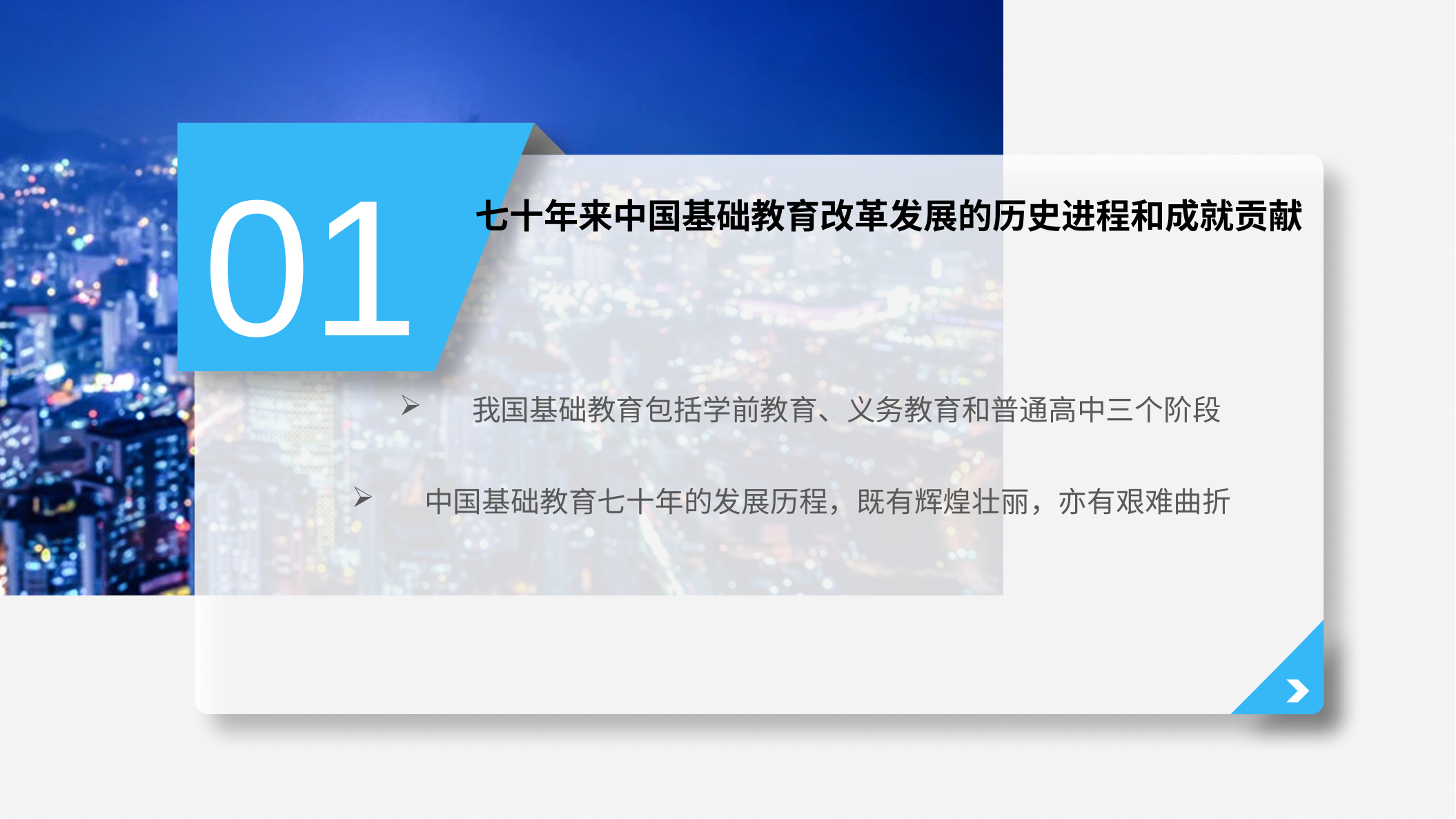

01

七十年来中国基础教育改革发展的历史进程和成就贡献
我国基础教育包括学前教育、义务教育和普通高中三个阶段
中国基础教育七十年的发展历程，既有辉煌壮丽，亦有艰难曲折